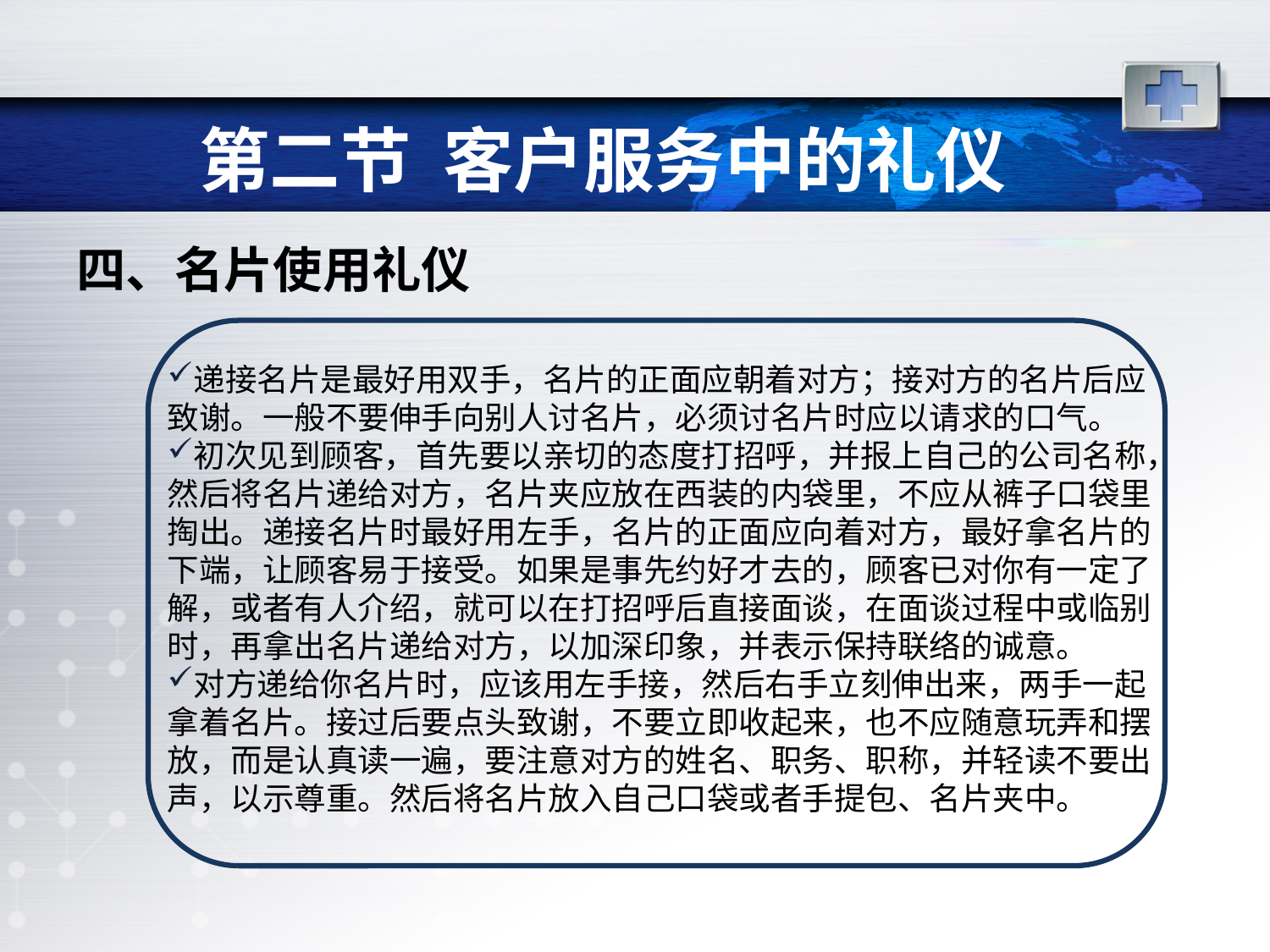

# 第二节  客户服务中的礼仪
四、名片使用礼仪

递接名片是最好用双手，名片的正面应朝着对方；接对方的名片后应致谢。一般不要伸手向别人讨名片，必须讨名片时应以请求的口气。
初次见到顾客，首先要以亲切的态度打招呼，并报上自己的公司名称，然后将名片递给对方，名片夹应放在西装的内袋里，不应从裤子口袋里掏出。递接名片时最好用左手，名片的正面应向着对方，最好拿名片的下端，让顾客易于接受。如果是事先约好才去的，顾客已对你有一定了解，或者有人介绍，就可以在打招呼后直接面谈，在面谈过程中或临别时，再拿出名片递给对方，以加深印象，并表示保持联络的诚意。
对方递给你名片时，应该用左手接，然后右手立刻伸出来，两手一起拿着名片。接过后要点头致谢，不要立即收起来，也不应随意玩弄和摆放，而是认真读一遍，要注意对方的姓名、职务、职称，并轻读不要出声，以示尊重。然后将名片放入自己口袋或者手提包、名片夹中。